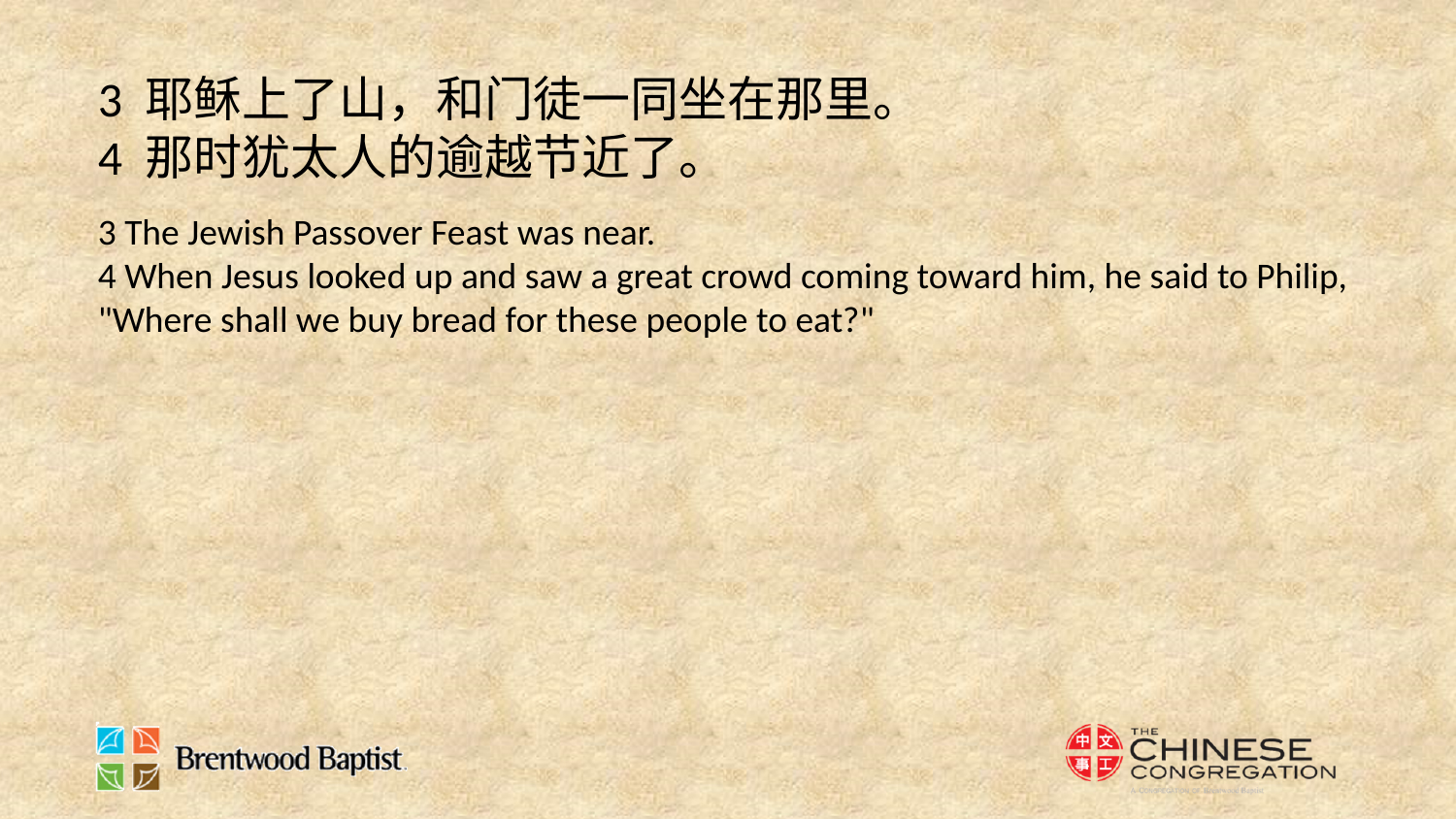

3 耶稣上了山，和门徒一同坐在那里。
4 那时犹太人的逾越节近了。

3 The Jewish Passover Feast was near.
4 When Jesus looked up and saw a great crowd coming toward him, he said to Philip, "Where shall we buy bread for these people to eat?"